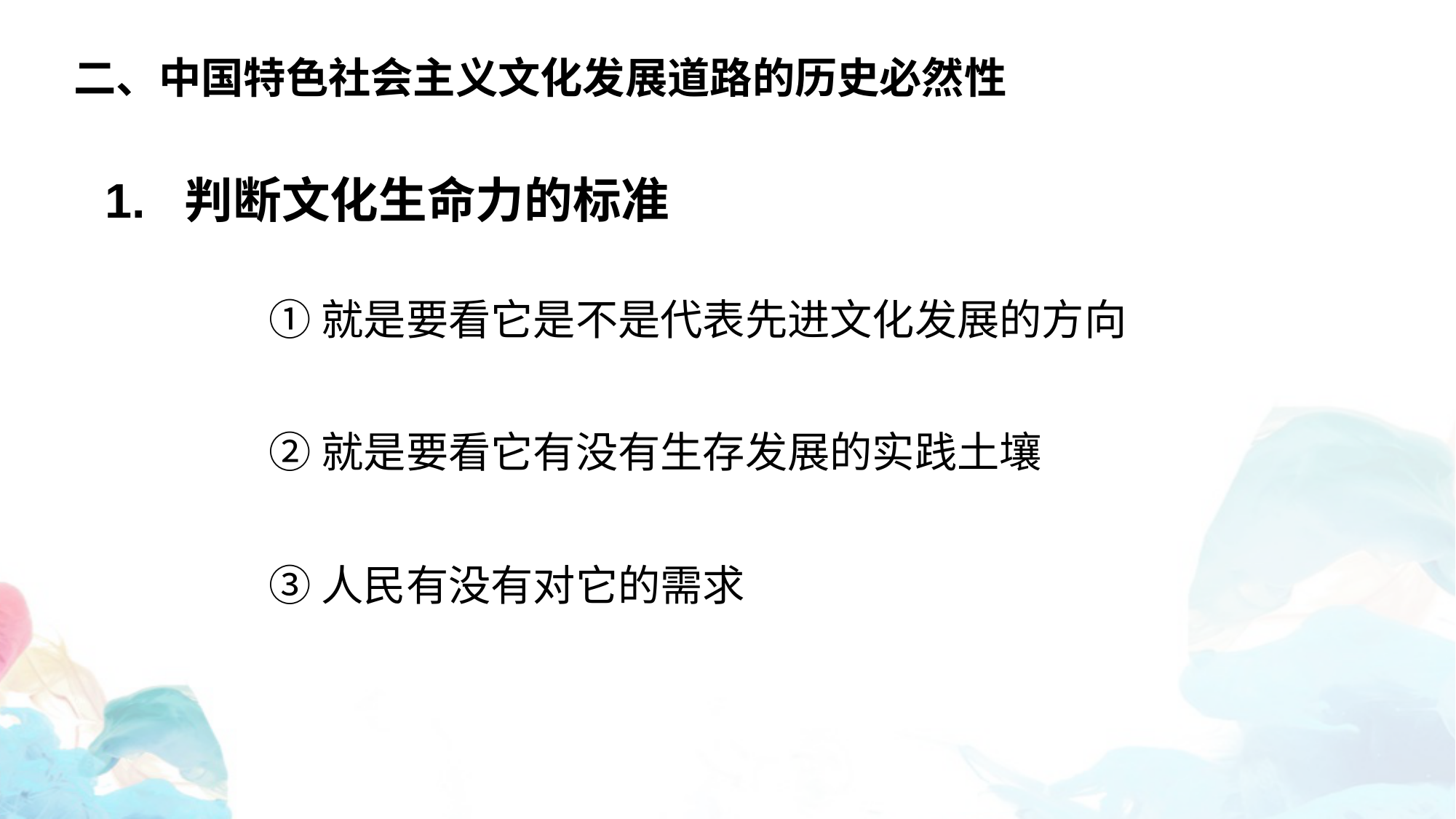

二、中国特色社会主义文化发展道路的历史必然性
1.  判断文化生命力的标准
①就是要看它是不是代表先进文化发展的方向
②就是要看它有没有生存发展的实践土壤
③人民有没有对它的需求